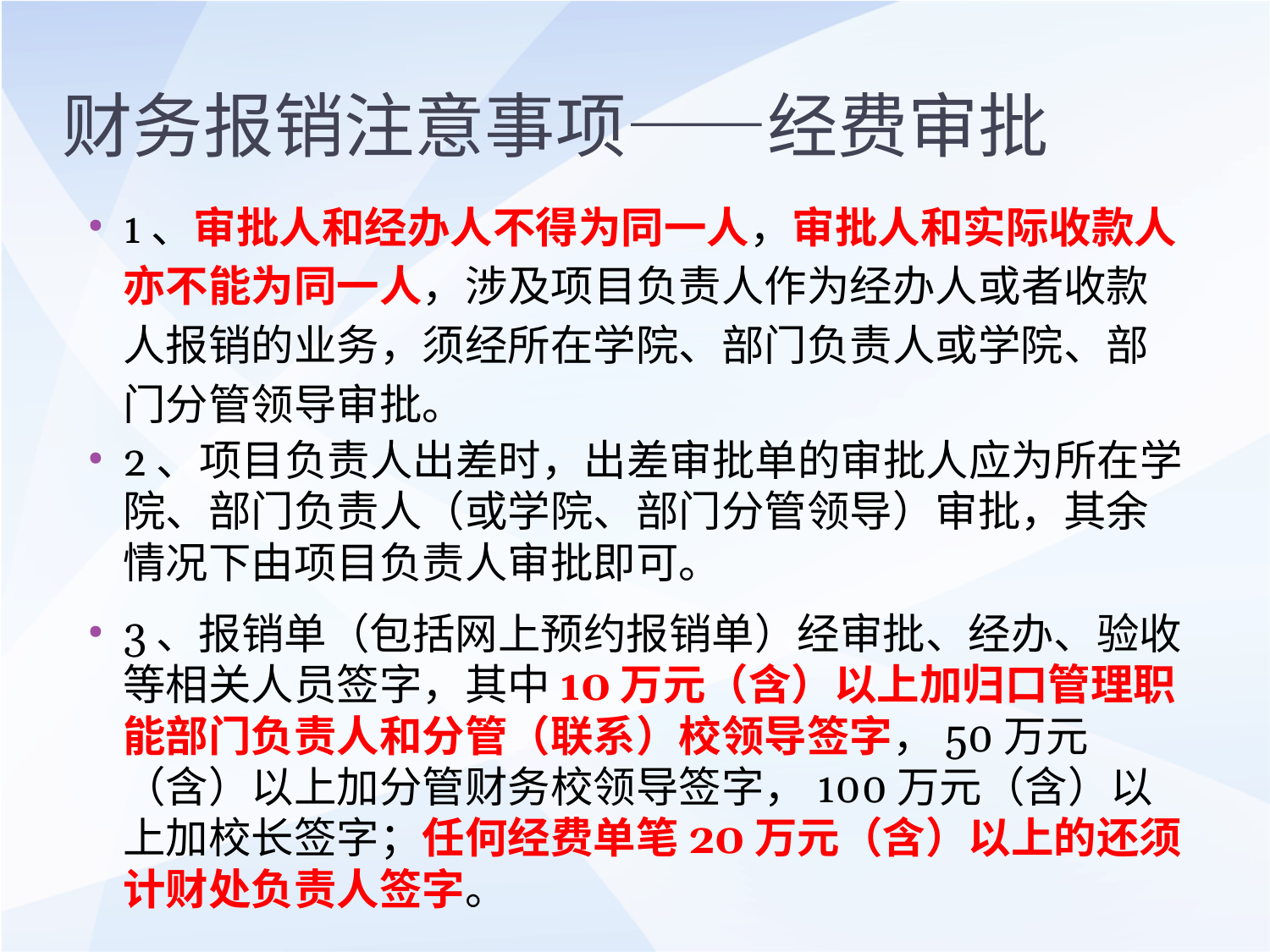

财务报销注意事项——经费审批
1、审批人和经办人不得为同一人，审批人和实际收款人亦不能为同一人，涉及项目负责人作为经办人或者收款人报销的业务，须经所在学院、部门负责人或学院、部门分管领导审批。
2、项目负责人出差时，出差审批单的审批人应为所在学院、部门负责人（或学院、部门分管领导）审批，其余情况下由项目负责人审批即可。
3、报销单（包括网上预约报销单）经审批、经办、验收等相关人员签字，其中10万元（含）以上加归口管理职能部门负责人和分管（联系）校领导签字，50万元（含）以上加分管财务校领导签字，100万元（含）以上加校长签字；任何经费单笔20万元（含）以上的还须计财处负责人签字。